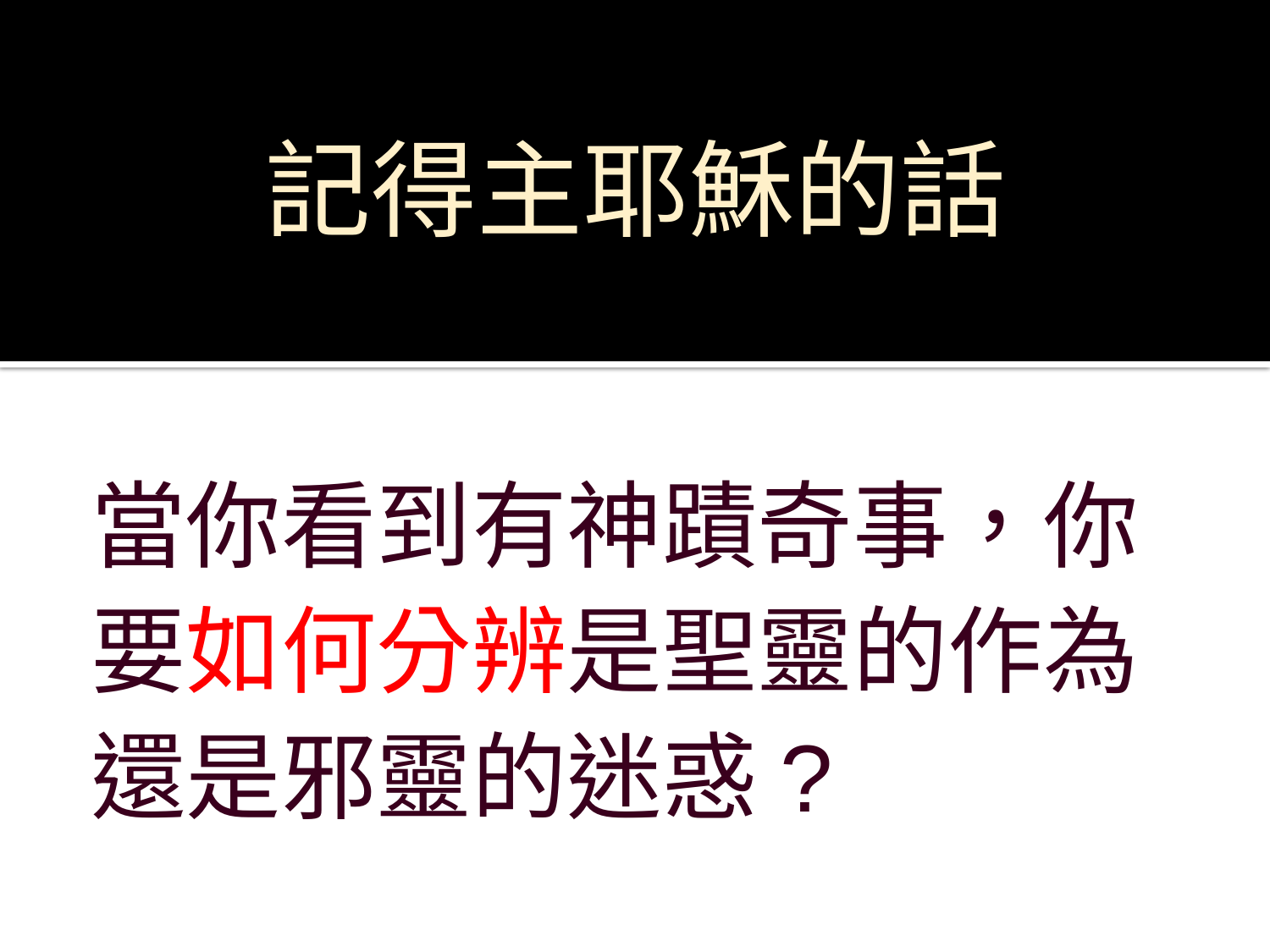

# 記得主耶穌的話
當你看到有神蹟奇事，你要如何分辨是聖靈的作為還是邪靈的迷惑?